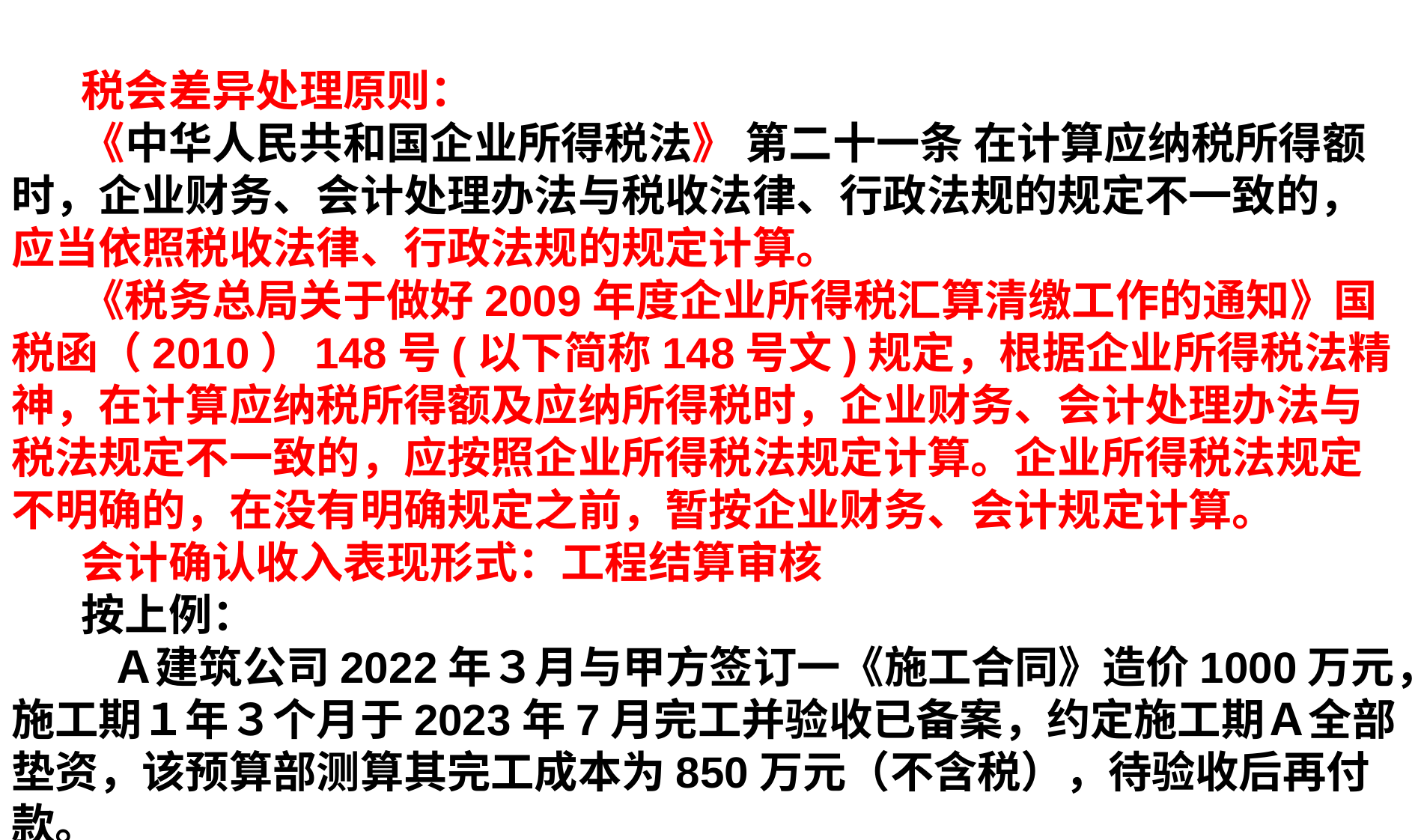

税会差异处理原则：
《中华人民共和国企业所得税法》 第二十一条 在计算应纳税所得额时，企业财务、会计处理办法与税收法律、行政法规的规定不一致的，应当依照税收法律、行政法规的规定计算。
《税务总局关于做好2009年度企业所得税汇算清缴工作的通知》国税函（2010）148号(以下简称148号文)规定，根据企业所得税法精神，在计算应纳税所得额及应纳所得税时，企业财务、会计处理办法与税法规定不一致的，应按照企业所得税法规定计算。企业所得税法规定不明确的，在没有明确规定之前，暂按企业财务、会计规定计算。
会计确认收入表现形式：工程结算审核
按上例：
  Ａ建筑公司2022年３月与甲方签订一《施工合同》造价1000万元，施工期１年３个月于2023年7月完工并验收已备案，约定施工期Ａ全部垫资，该预算部测算其完工成本为850万元（不含税），待验收后再付款。